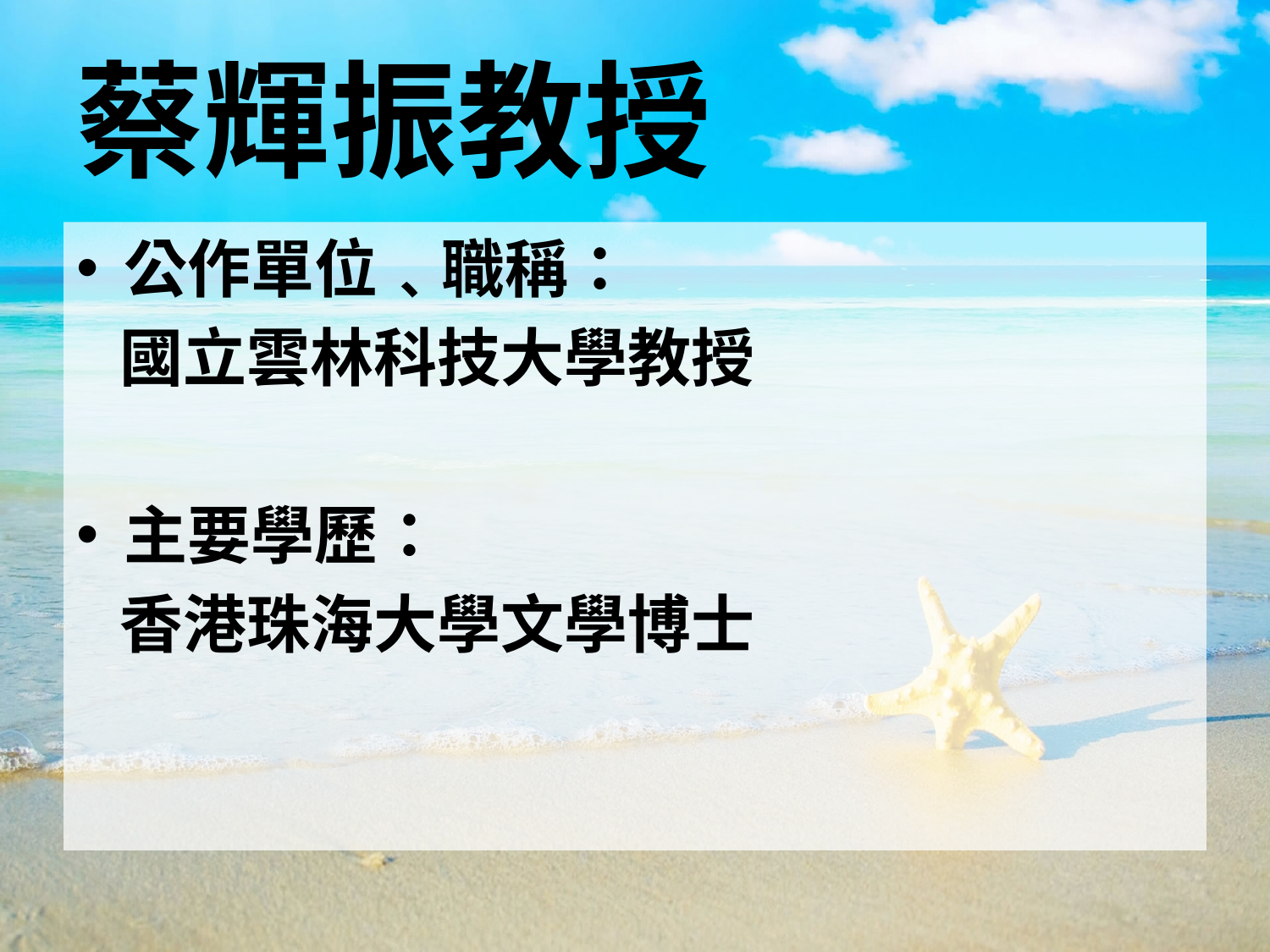

# 蔡輝振教授
公作單位﹑職稱：
  國立雲林科技大學教授

主要學歷：
  香港珠海大學文學博士